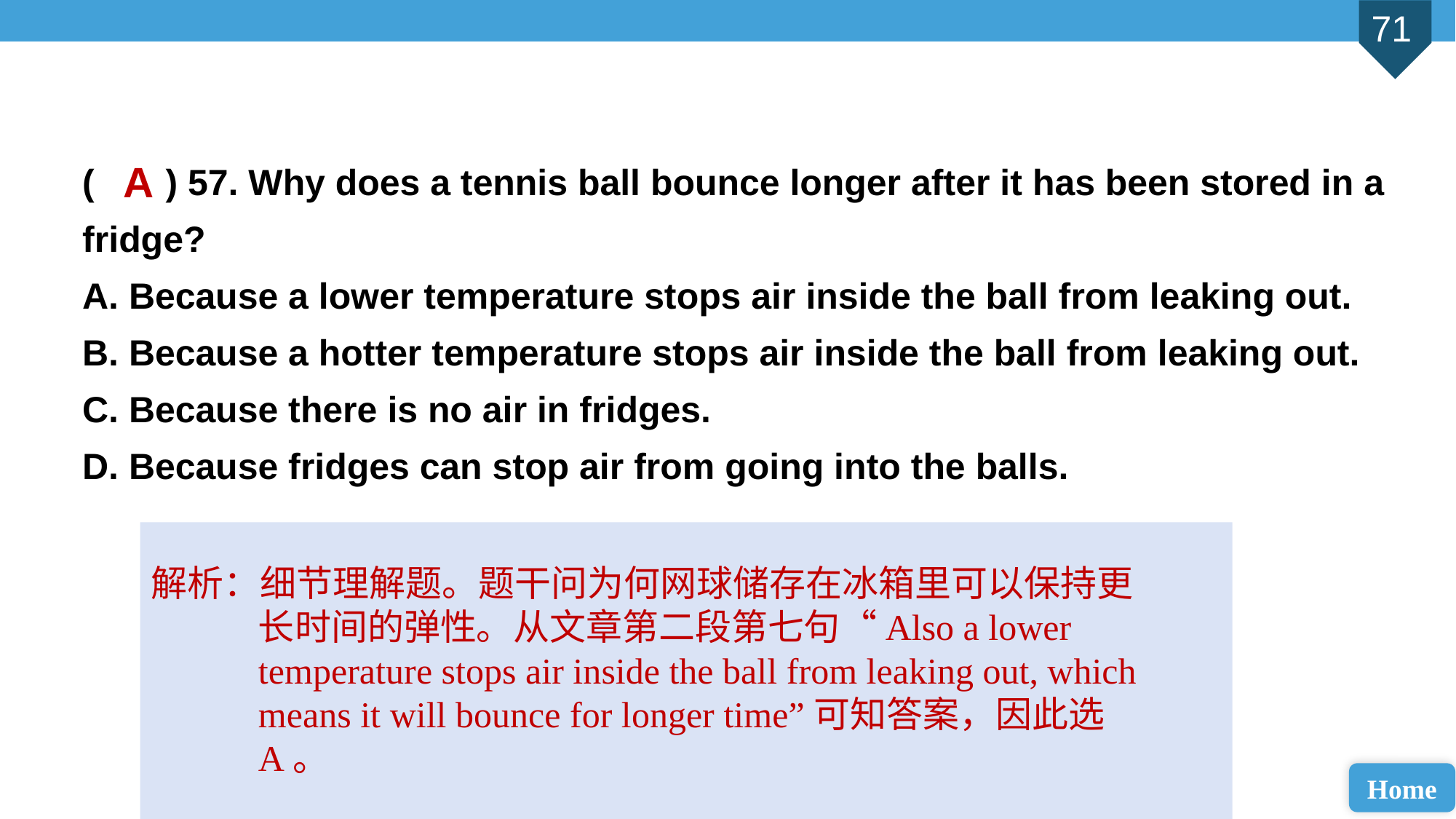

(       ) 57. Why does a tennis ball bounce longer after it has been stored in a fridge?
A. Because a lower temperature stops air inside the ball from leaking out.
B. Because a hotter temperature stops air inside the ball from leaking out.
C. Because there is no air in fridges.
D. Because fridges can stop air from going into the balls.
A

解析：细节理解题。题干问为何网球储存在冰箱里可以保持更长时间的弹性。从文章第二段第七句“Also a lower temperature stops air inside the ball from leaking out, which means it will bounce for longer time”可知答案，因此选A。